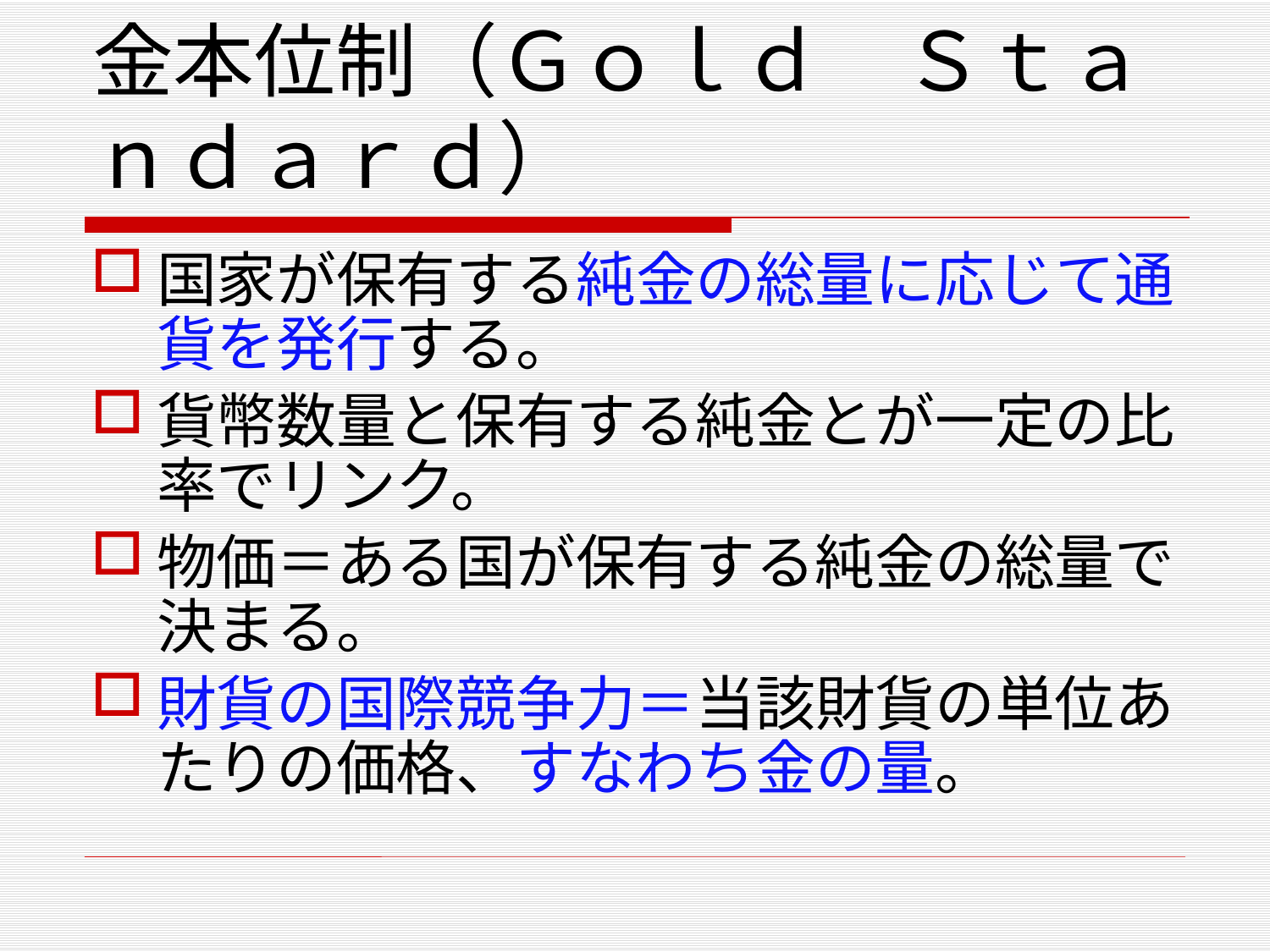

# 金本位制（Ｇｏｌｄ　Ｓｔａｎｄａｒｄ）
国家が保有する純金の総量に応じて通貨を発行する。
貨幣数量と保有する純金とが一定の比率でリンク。
物価＝ある国が保有する純金の総量で決まる。
財貨の国際競争力＝当該財貨の単位あたりの価格、すなわち金の量。